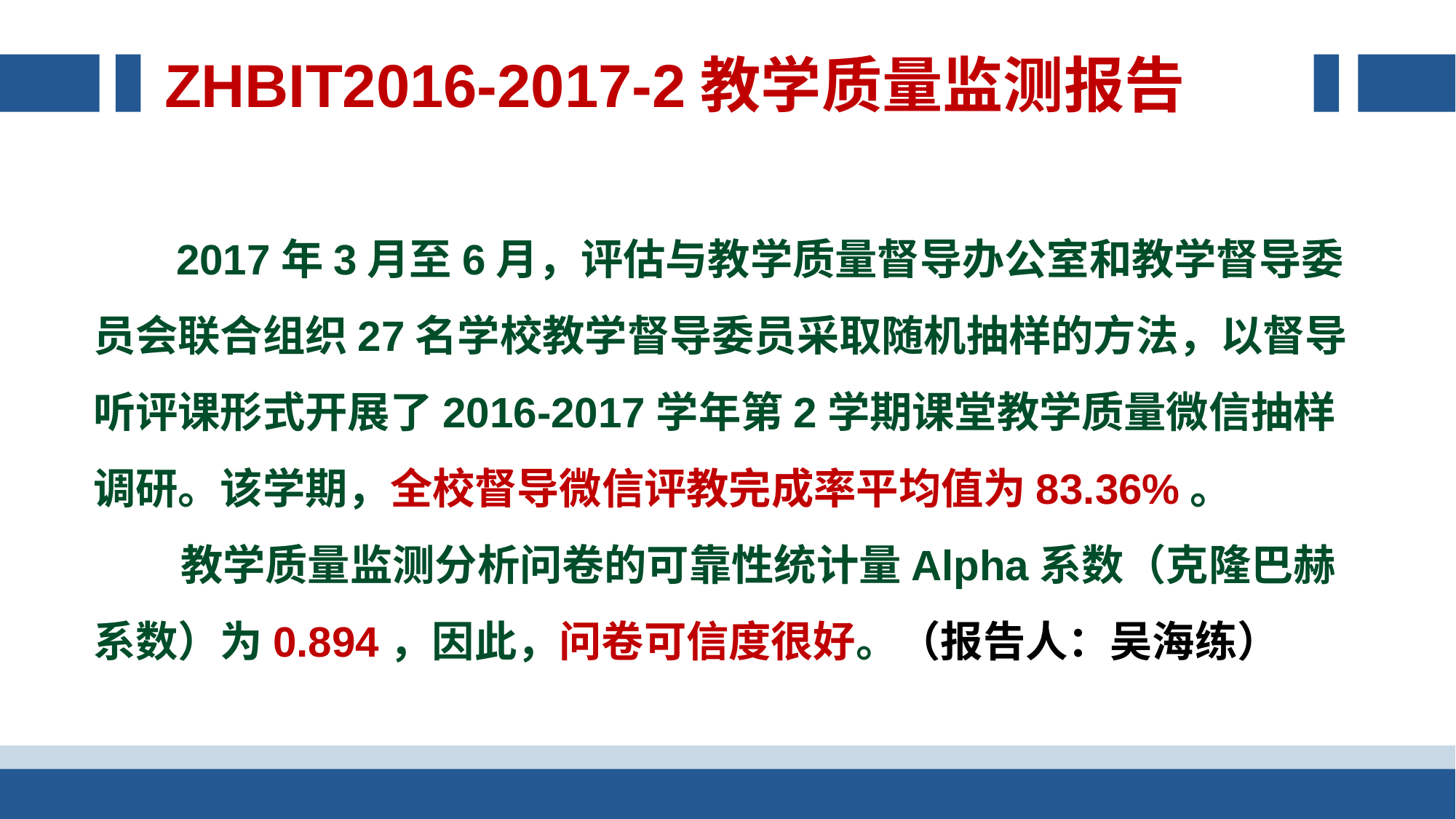

ZHBIT2016-2017-2教学质量监测报告
       2017年3月至6月，评估与教学质量督导办公室和教学督导委员会联合组织27名学校教学督导委员采取随机抽样的方法，以督导听评课形式开展了2016-2017学年第2学期课堂教学质量微信抽样调研。该学期，全校督导微信评教完成率平均值为83.36%。
        教学质量监测分析问卷的可靠性统计量Alpha系数（克隆巴赫系数）为0.894，因此，问卷可信度很好。（报告人：吴海练）